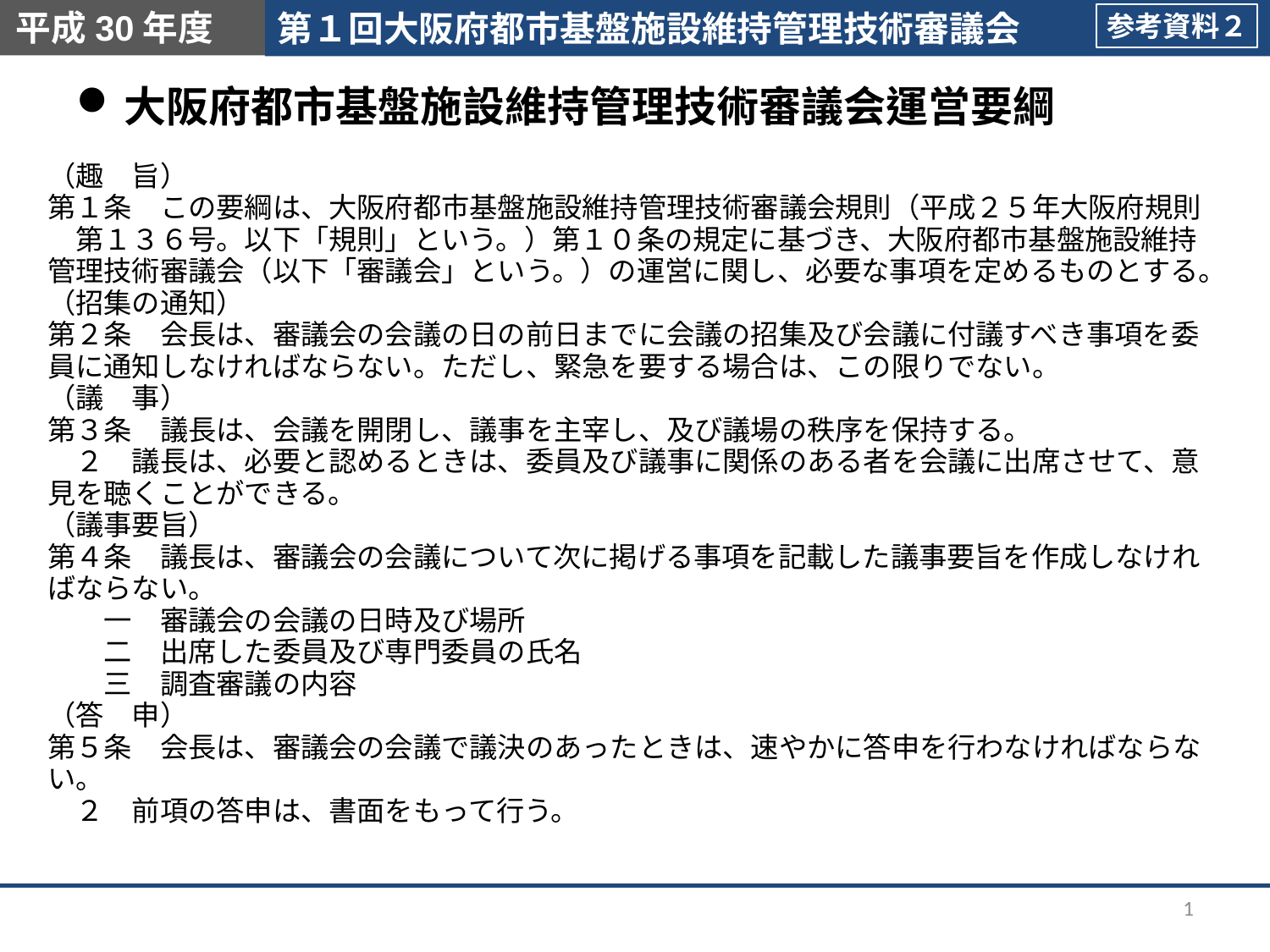

参考資料２
# 大阪府都市基盤施設維持管理技術審議会運営要綱
（趣　旨）
第１条　この要綱は、大阪府都市基盤施設維持管理技術審議会規則（平成２５年大阪府規則　第１３６号。以下「規則」という。）第１０条の規定に基づき、大阪府都市基盤施設維持管理技術審議会（以下「審議会」という。）の運営に関し、必要な事項を定めるものとする。
（招集の通知）
第２条　会長は、審議会の会議の日の前日までに会議の招集及び会議に付議すべき事項を委員に通知しなければならない。ただし、緊急を要する場合は、この限りでない。
（議　事）
第３条　議長は、会議を開閉し、議事を主宰し、及び議場の秩序を保持する。
　２　議長は、必要と認めるときは、委員及び議事に関係のある者を会議に出席させて、意見を聴くことができる。
（議事要旨）
第４条　議長は、審議会の会議について次に掲げる事項を記載した議事要旨を作成しなければならない。
　　一　審議会の会議の日時及び場所
　　二　出席した委員及び専門委員の氏名
　　三　調査審議の内容
（答　申）
第５条　会長は、審議会の会議で議決のあったときは、速やかに答申を行わなければならない。
　２　前項の答申は、書面をもって行う。
1